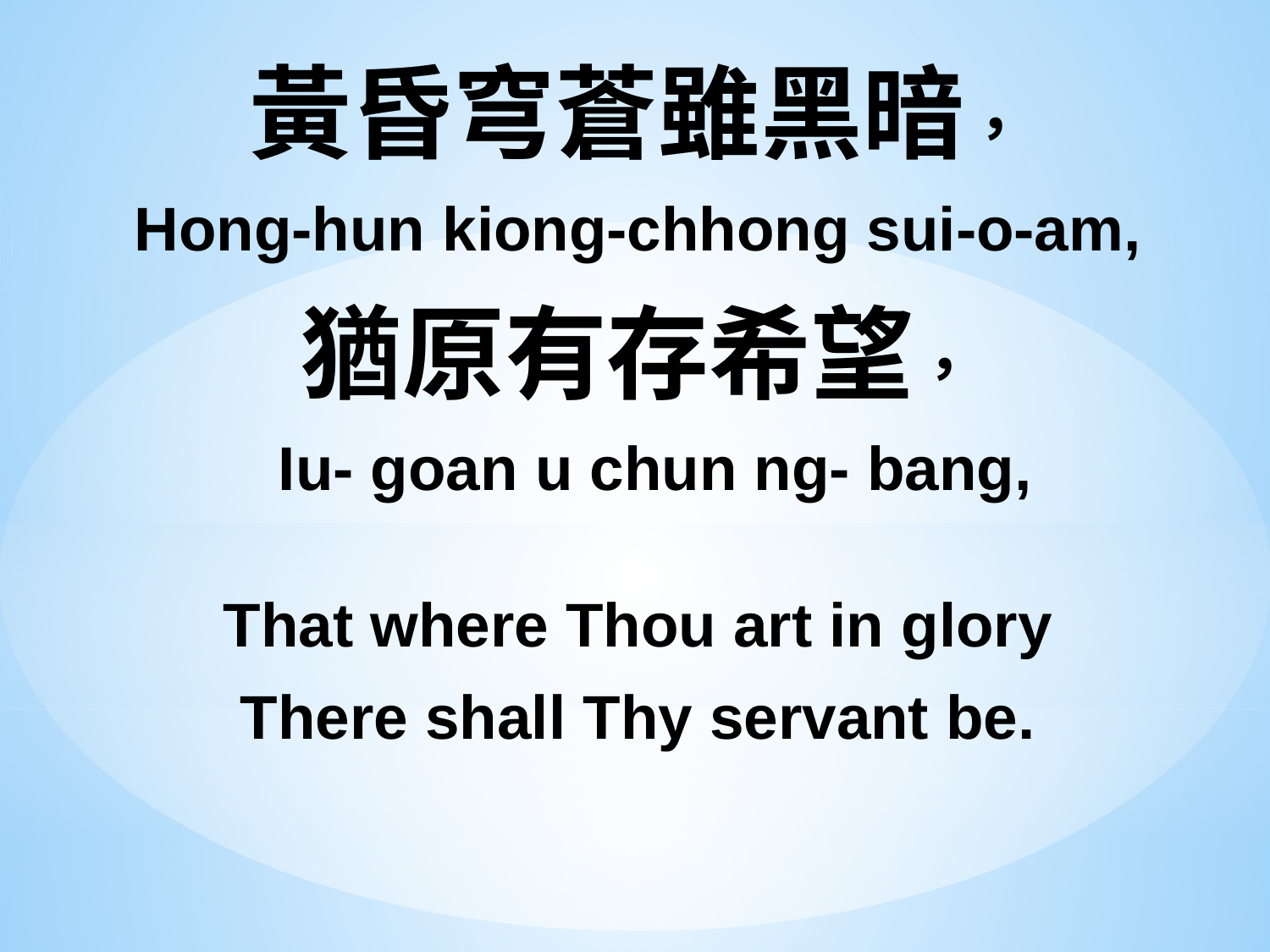

黃昏穹蒼雖黑暗，
Hong-hun kiong-chhong sui-o-am,
猶原有存希望，
  Iu- goan u chun ng- bang,

That where Thou art in glory
There shall Thy servant be.